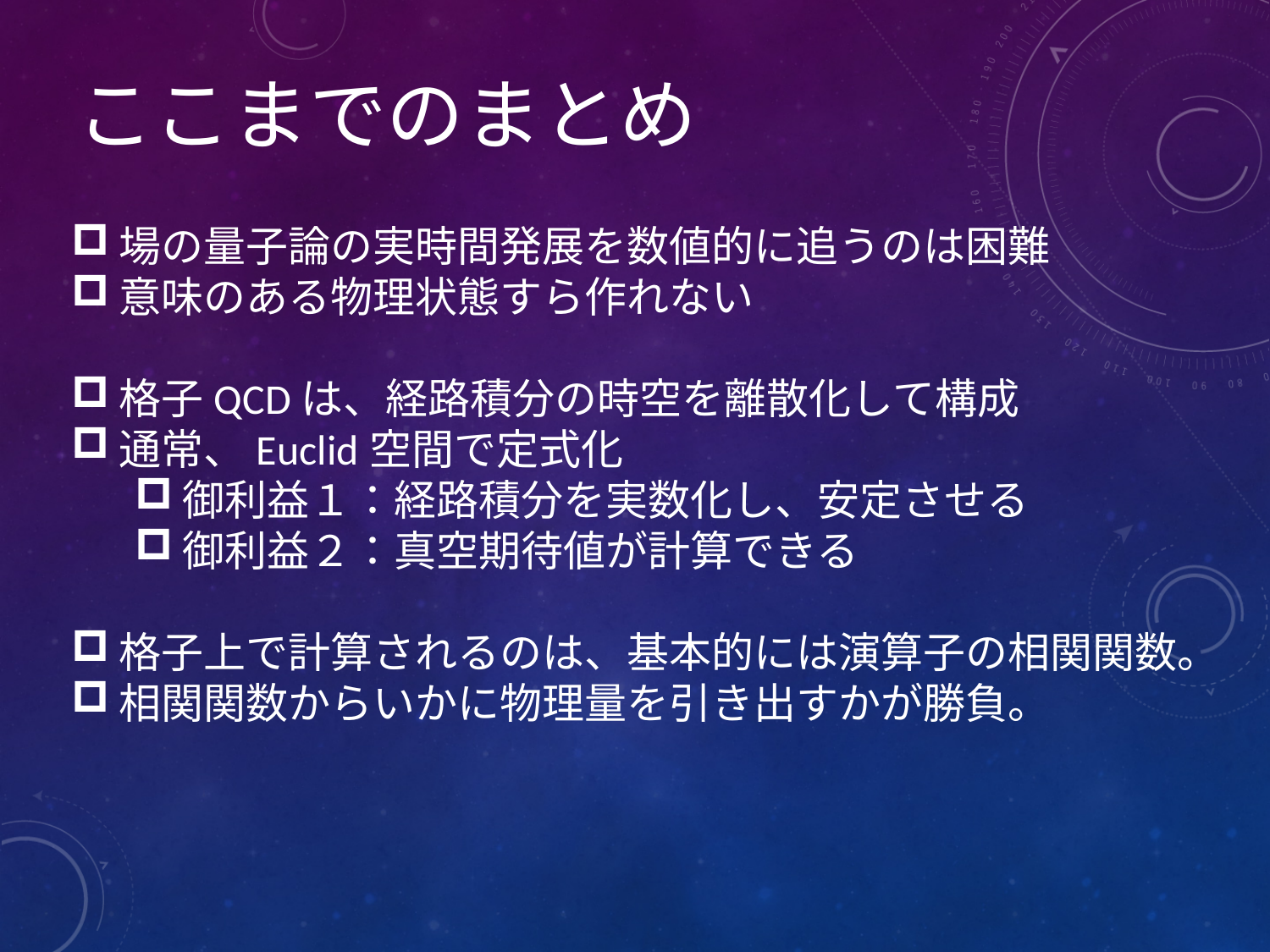

# ここまでのまとめ
場の量子論の実時間発展を数値的に追うのは困難
意味のある物理状態すら作れない

格子QCDは、経路積分の時空を離散化して構成
通常、Euclid空間で定式化
御利益１：経路積分を実数化し、安定させる
御利益２：真空期待値が計算できる

格子上で計算されるのは、基本的には演算子の相関関数。
相関関数からいかに物理量を引き出すかが勝負。